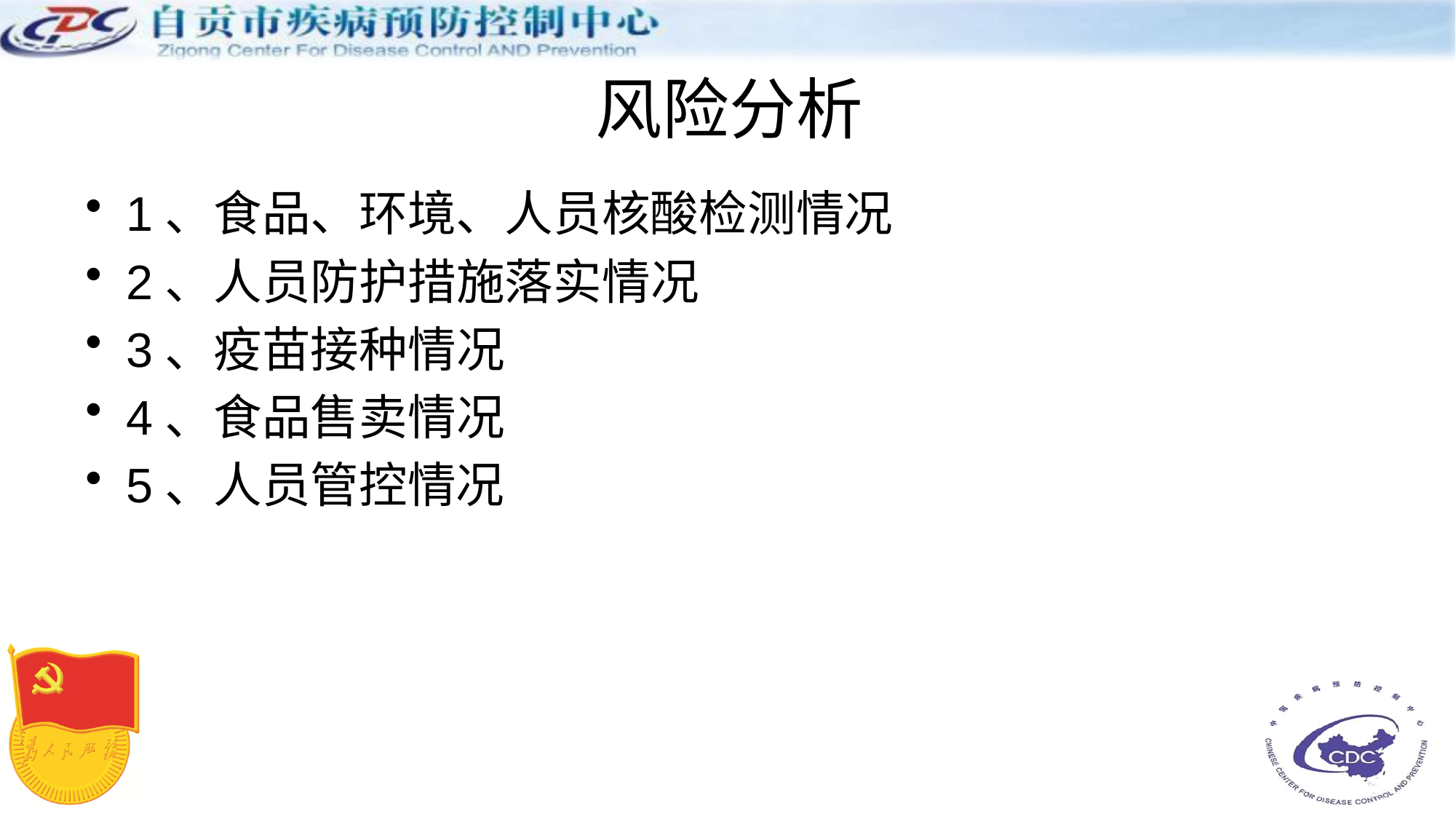

# 风险分析
1、食品、环境、人员核酸检测情况
2、人员防护措施落实情况
3、疫苗接种情况
4、食品售卖情况
5、人员管控情况